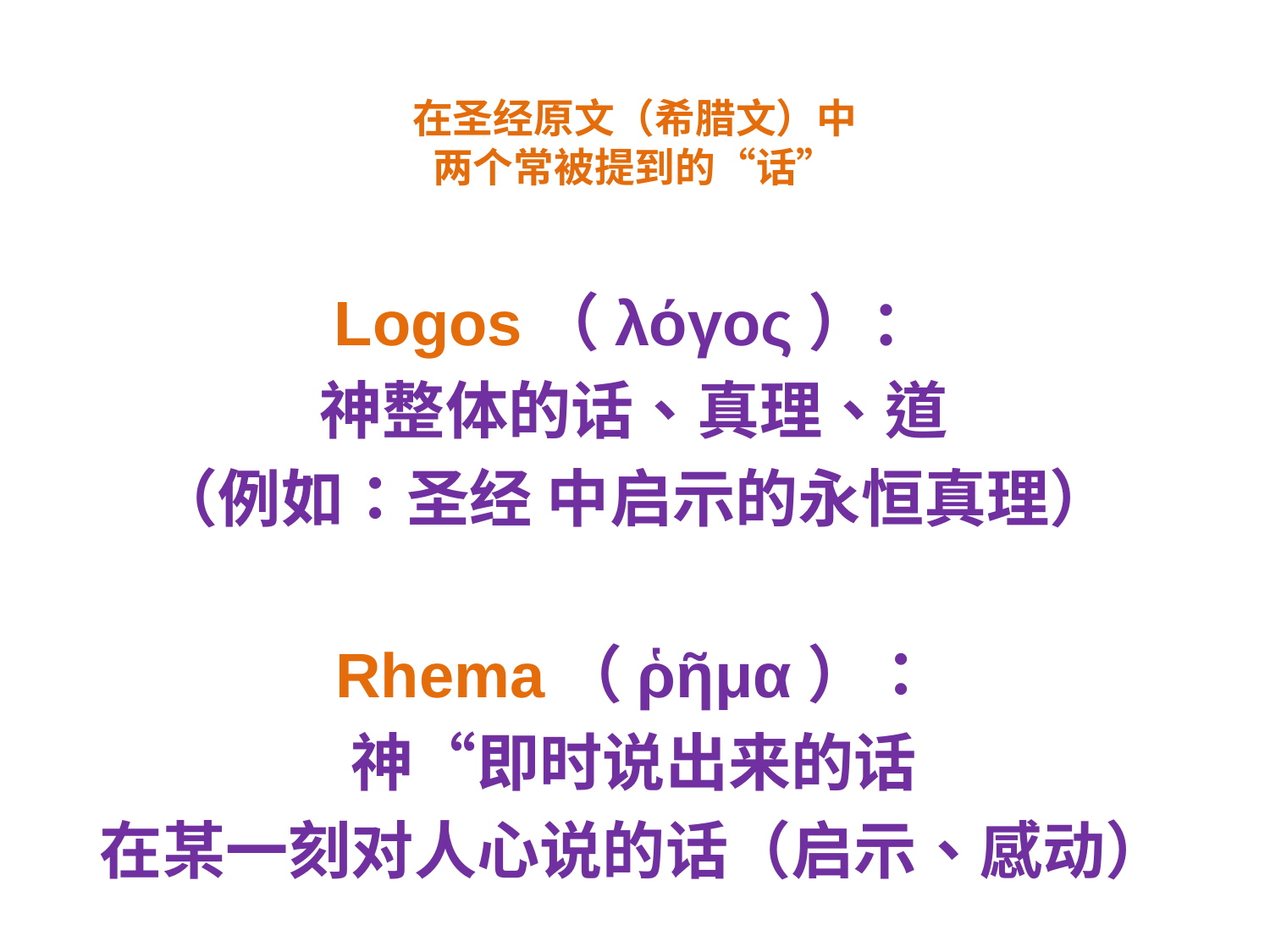

# 在圣经原文（希腊文）中 两个常被提到的“话”
Logos（λόγος）：
神整体的话、真理、道
（例如：圣经 中启示的永恒真理）

Rhema（ῥῆμα）：
神“即时说出来的话
在某一刻对人心说的话（启示、感动）